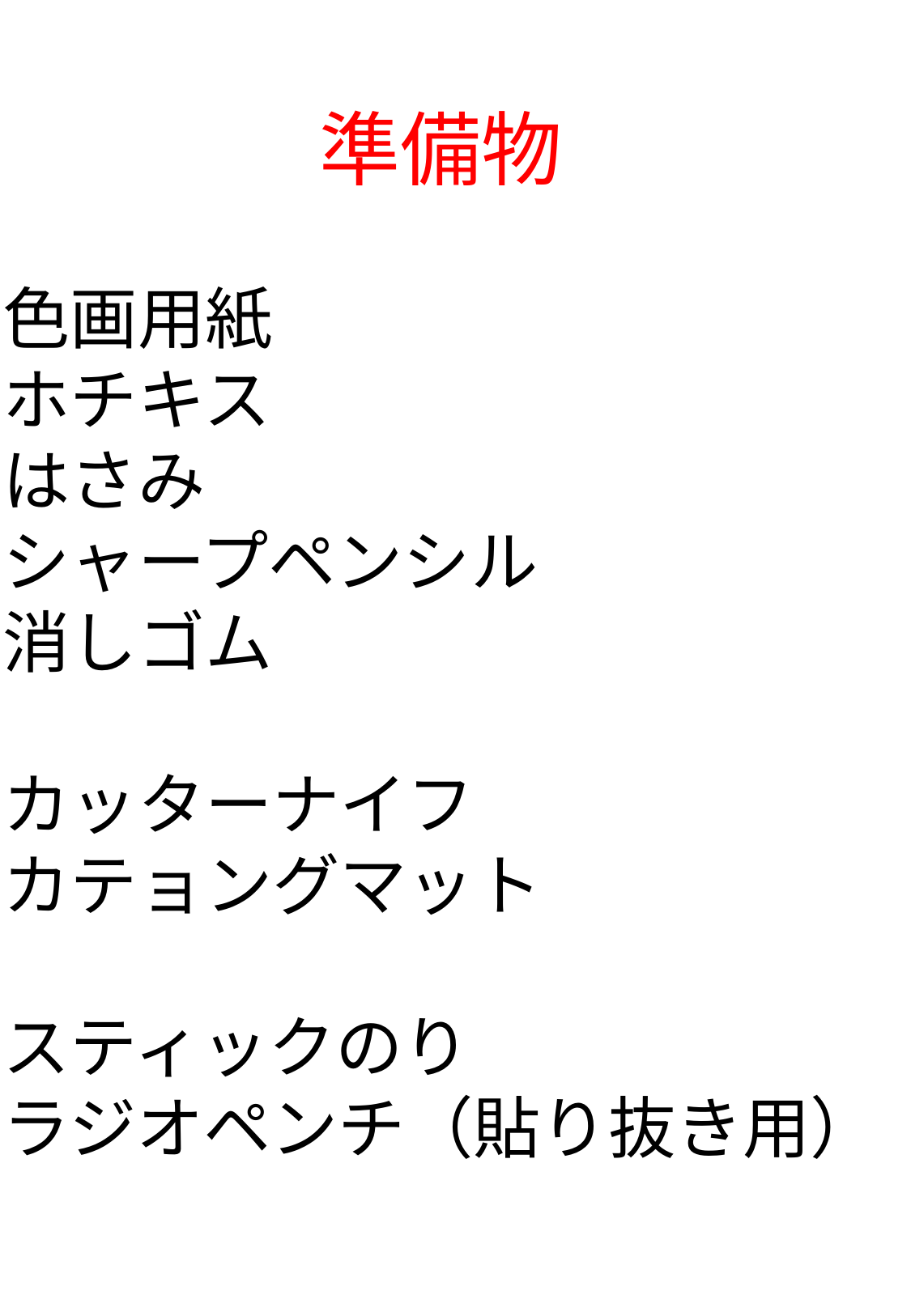

準備物

色画用紙
ホチキス
はさみ
シャープペンシル
消しゴム

カッターナイフ
カテョングマット
スティックのり
ラジオペンチ（貼り抜き用）